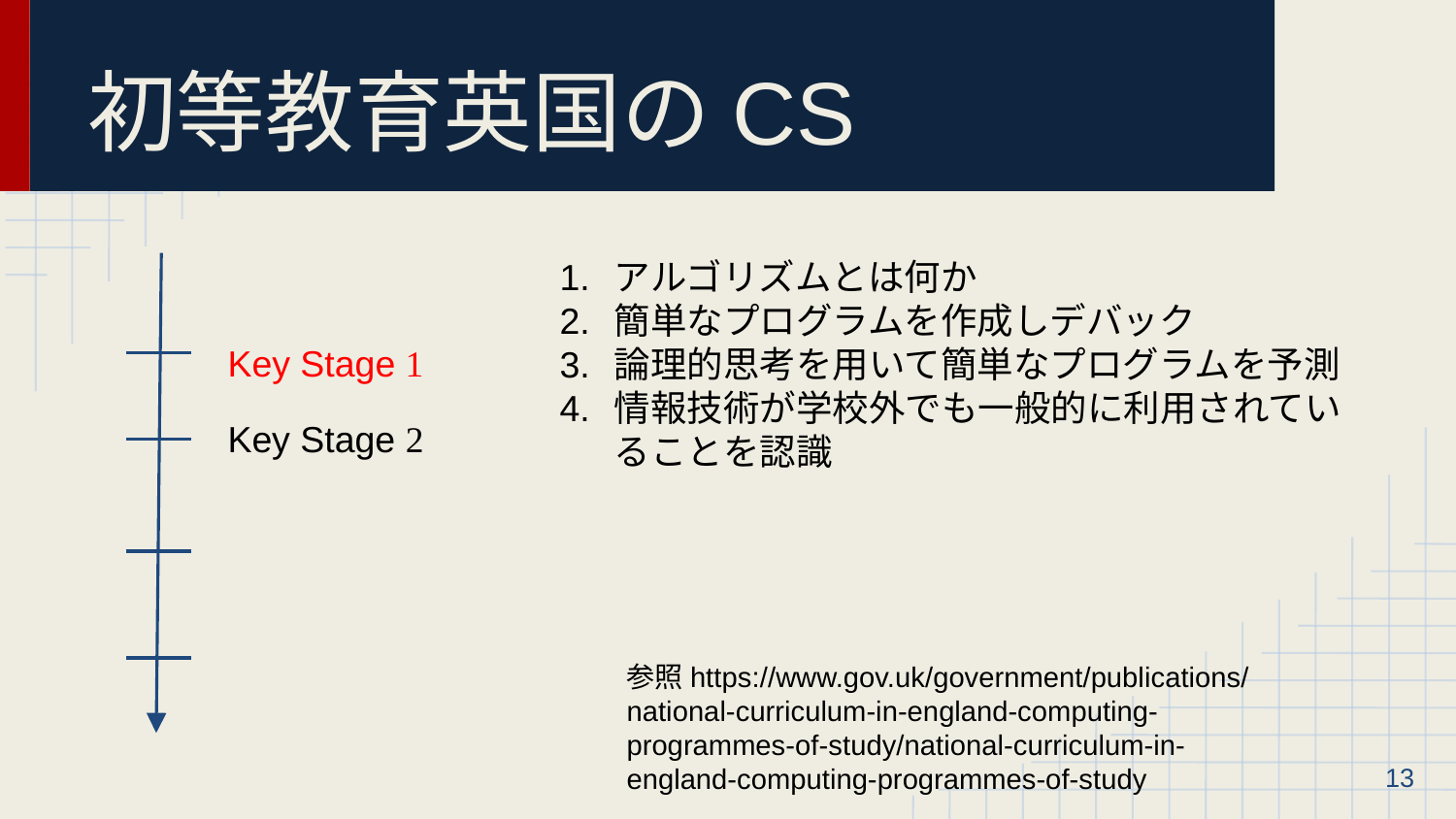

# 初等教育英国のCS

アルゴリズムとは何か
簡単なプログラムを作成しデバック
論理的思考を用いて簡単なプログラムを予測
情報技術が学校外でも一般的に利用されていることを認識

Key Stage 1
Key Stage 2
参照https://www.gov.uk/government/publications/national-curriculum-in-england-computing-programmes-of-study/national-curriculum-in-england-computing-programmes-of-study
13